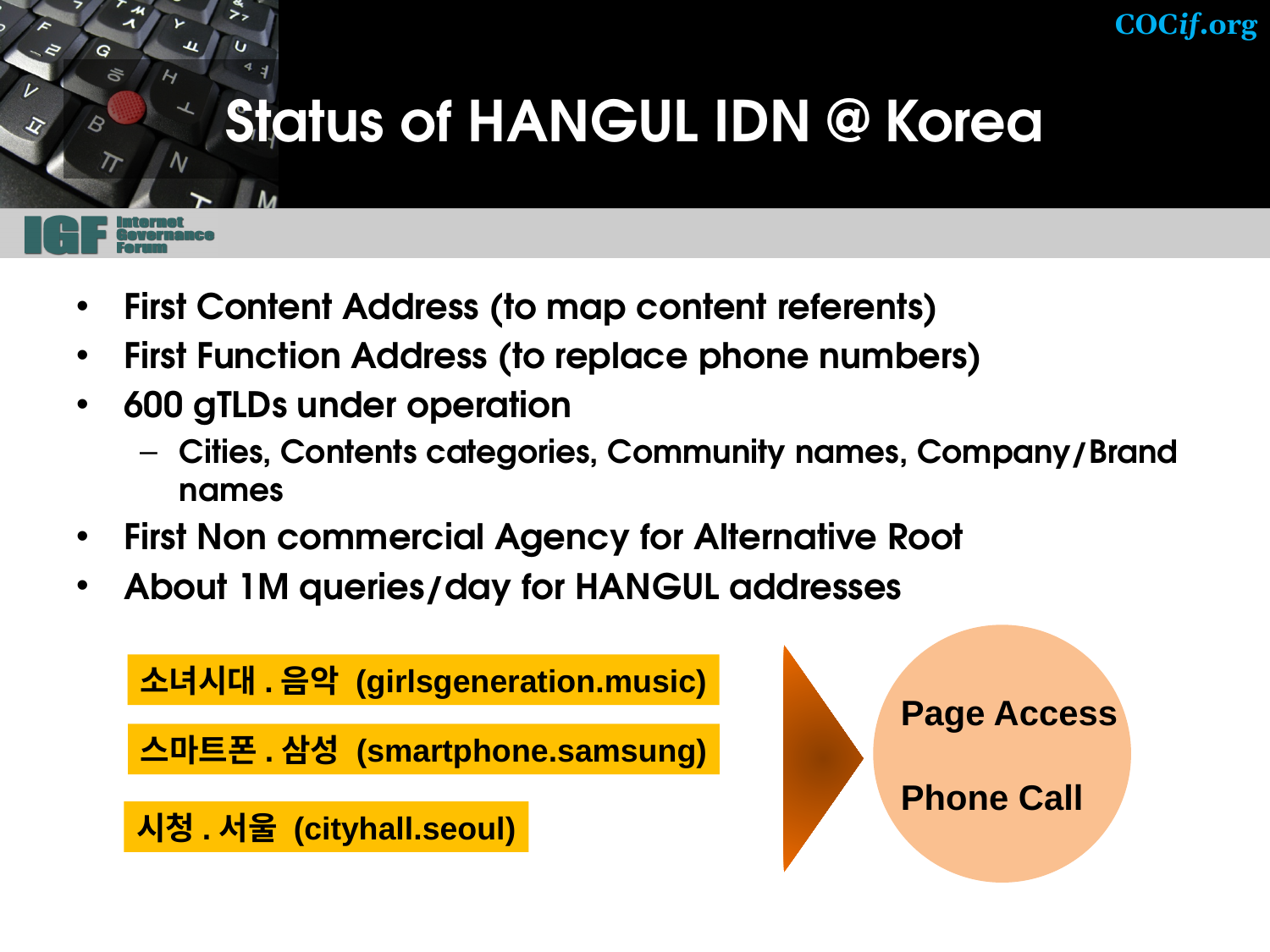

# Status of HANGUL IDN @ Korea
First Content Address (to map content referents)
First Function Address (to replace phone numbers)
600 gTLDs under operation
Cities, Contents categories, Community names, Company/Brand names
First Non commercial Agency for Alternative Root
About 1M queries/day for HANGUL addresses

소녀시대.음악 (girlsgeneration.music)
Page Access

Phone Call

스마트폰.삼성 (smartphone.samsung)
시청.서울 (cityhall.seoul)